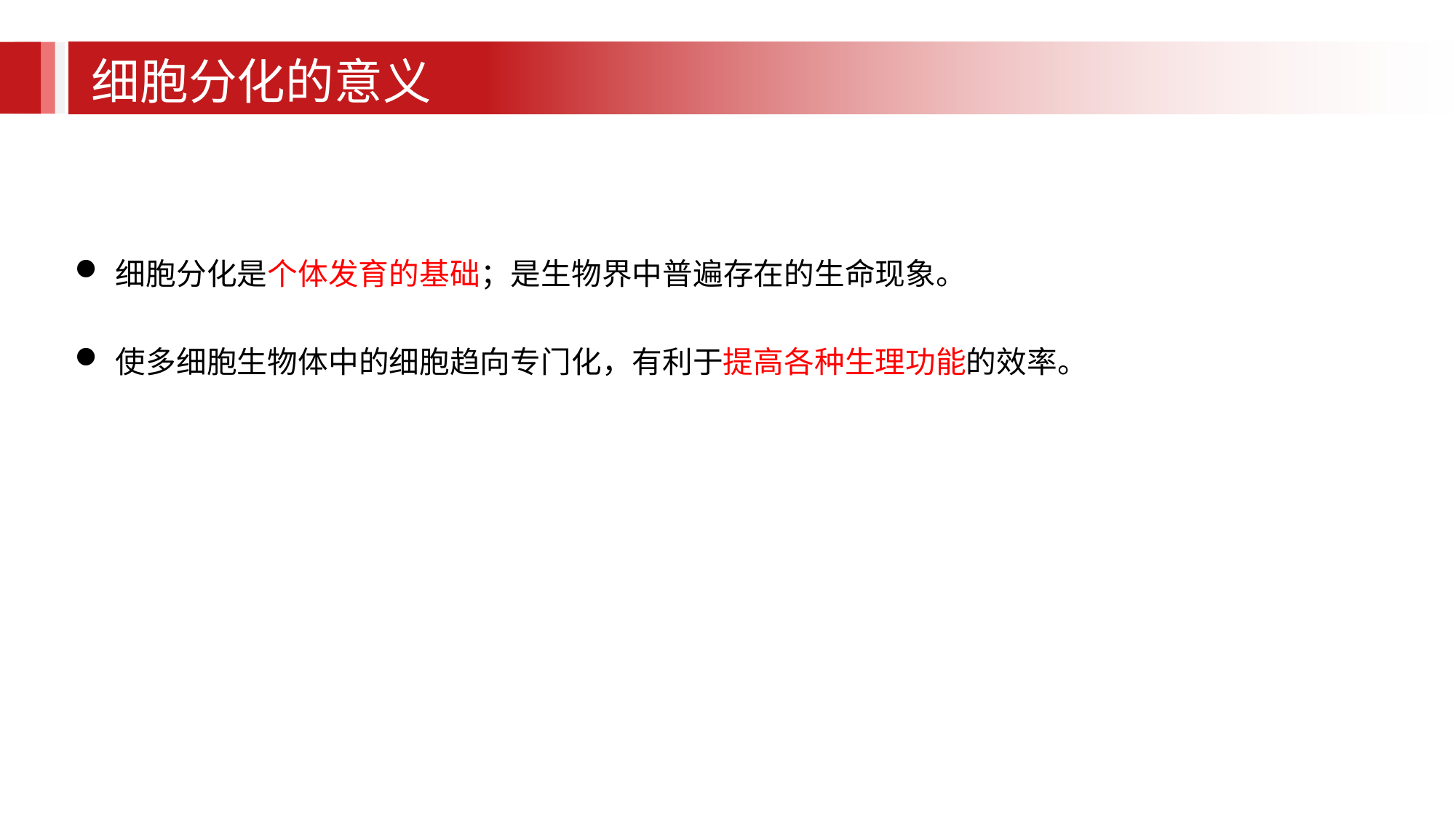

细胞分化的意义
细胞分化是个体发育的基础；是生物界中普遍存在的生命现象。
使多细胞生物体中的细胞趋向专门化，有利于提高各种生理功能的效率。